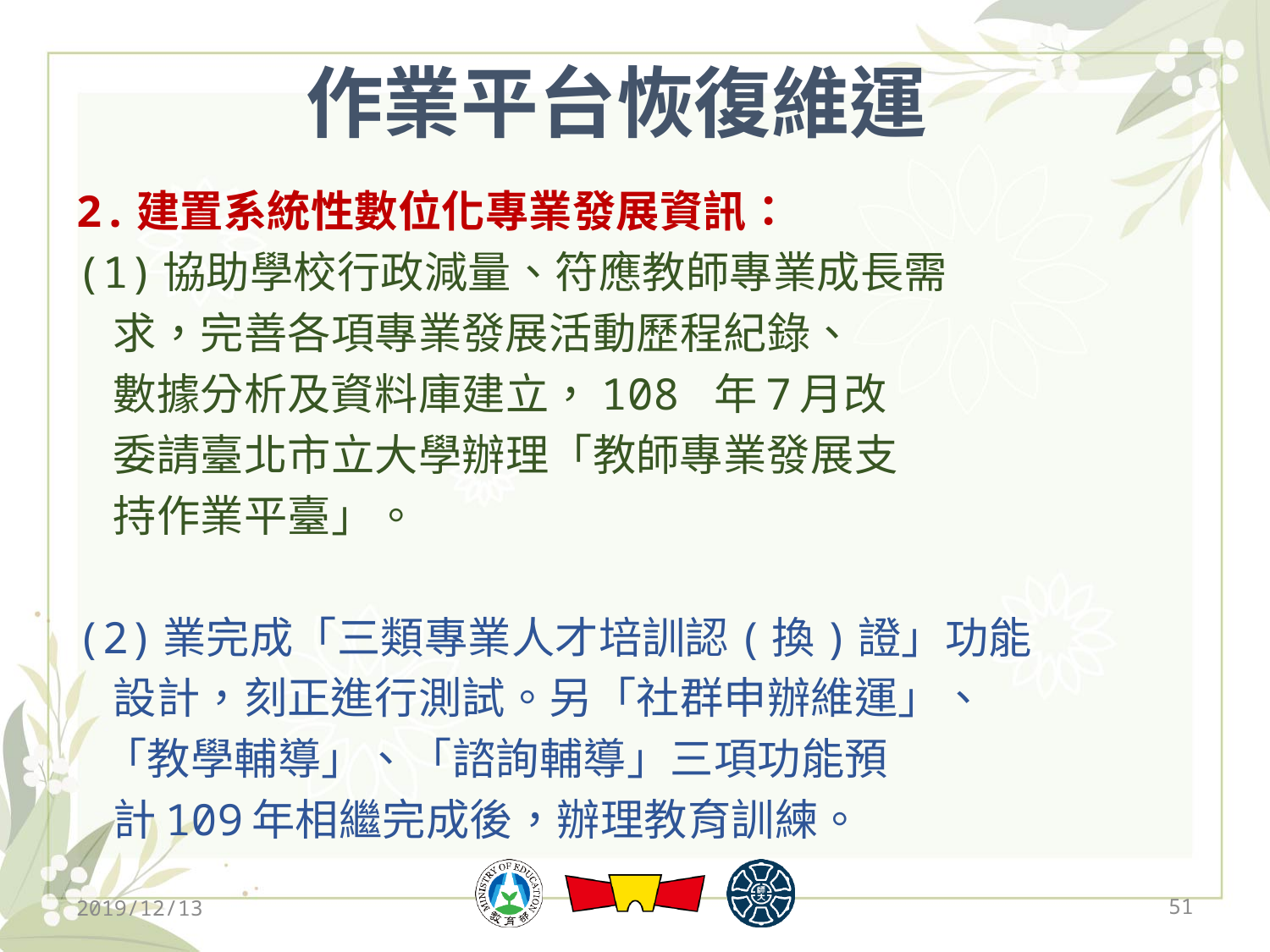

# 作業平台恢復維運
2.建置系統性數位化專業發展資訊：
(1)協助學校行政減量、符應教師專業成長需
   求，完善各項專業發展活動歷程紀錄、
   數據分析及資料庫建立，108 年7月改
   委請臺北市立大學辦理「教師專業發展支
   持作業平臺」。

(2)業完成「三類專業人才培訓認(換)證」功能
   設計，刻正進行測試。另「社群申辦維運」、
  「教學輔導」、「諮詢輔導」三項功能預
   計109年相繼完成後，辦理教育訓練。
2019/12/13
51